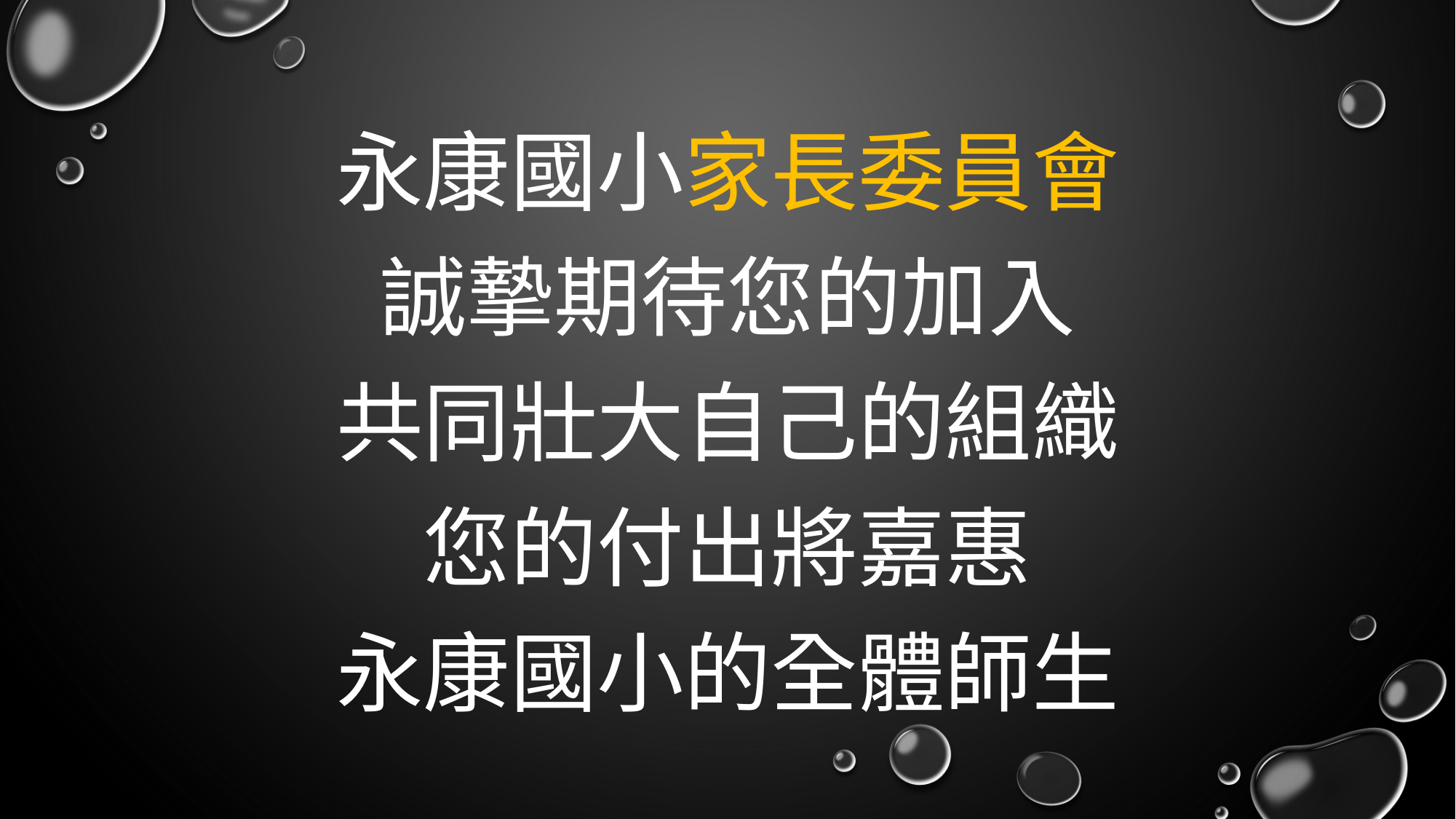

# 永康國小家長委員會 誠摯期待您的加入 共同壯大自己的組織 您的付出將嘉惠 永康國小的全體師生